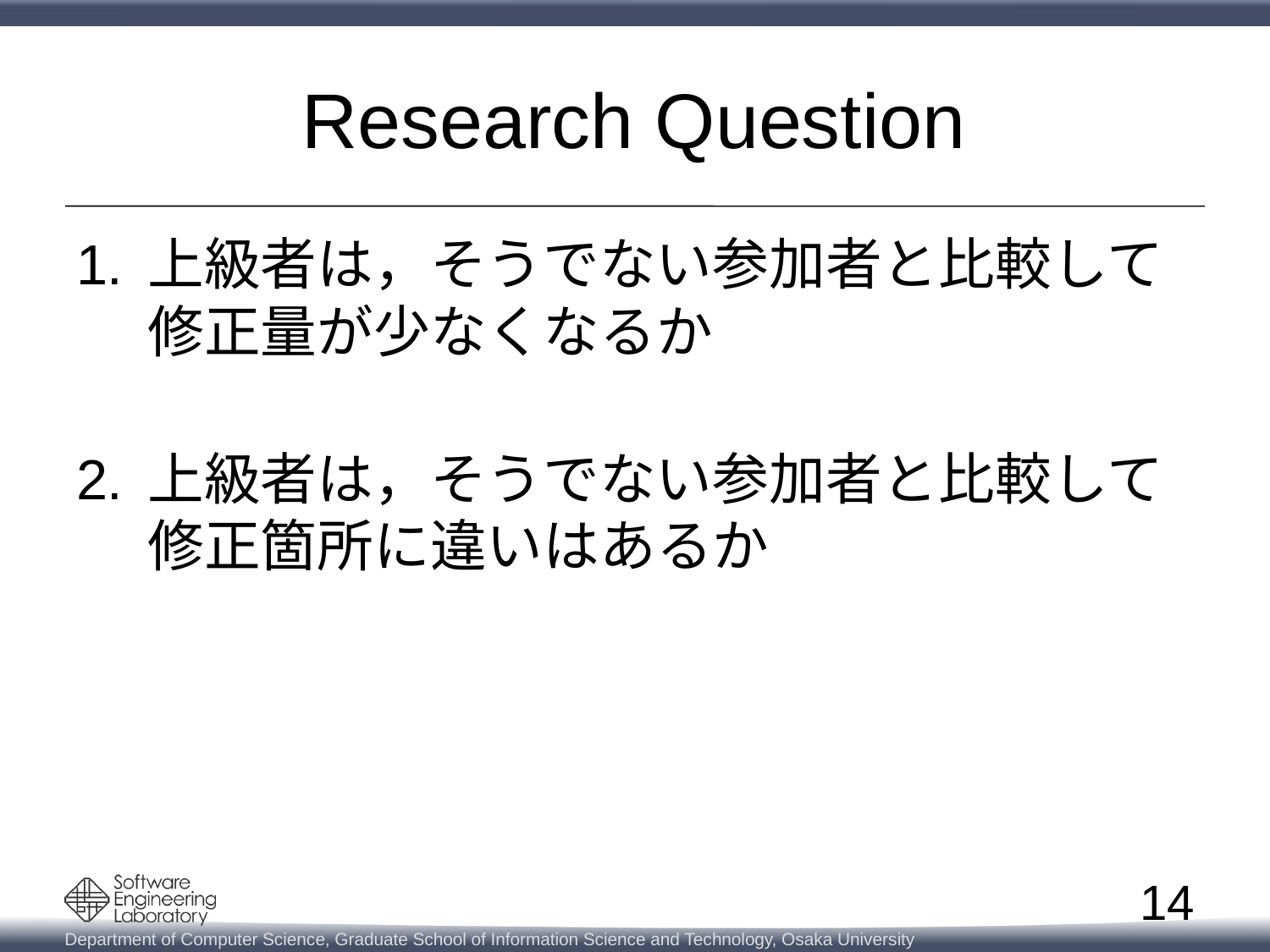

# Research Question
上級者は，そうでない参加者と比較して修正量が少なくなるか
上級者は，そうでない参加者と比較して修正箇所に違いはあるか
14